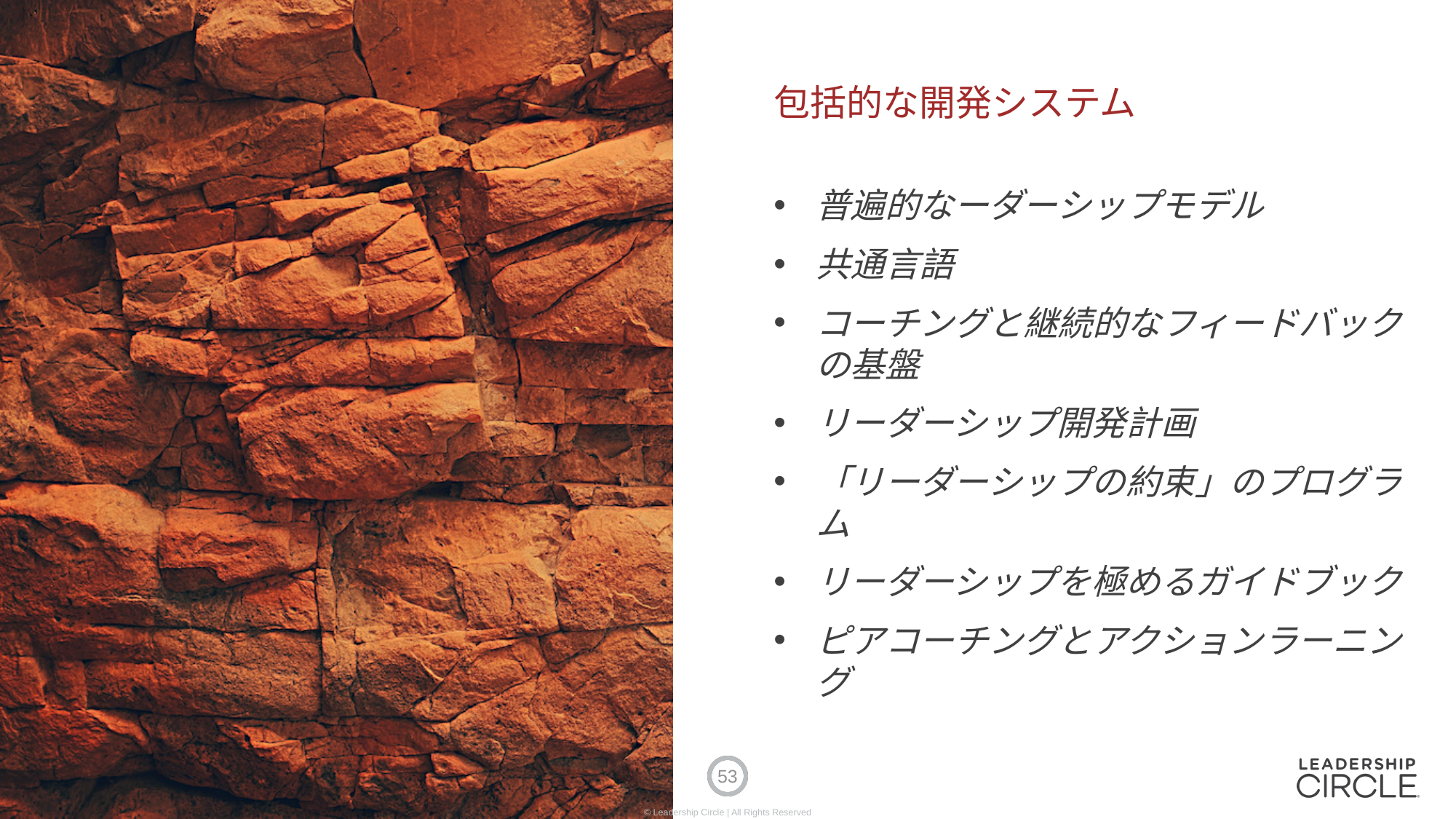

# 包括的な開発システム
普遍的なーダーシップモデル
共通言語
コーチングと継続的なフィードバックの基盤
リーダーシップ開発計画
「リーダーシップの約束」のプログラム
リーダーシップを極めるガイドブック
ピアコーチングとアクションラーニング
53
© Leadership Circle | All Rights Reserved